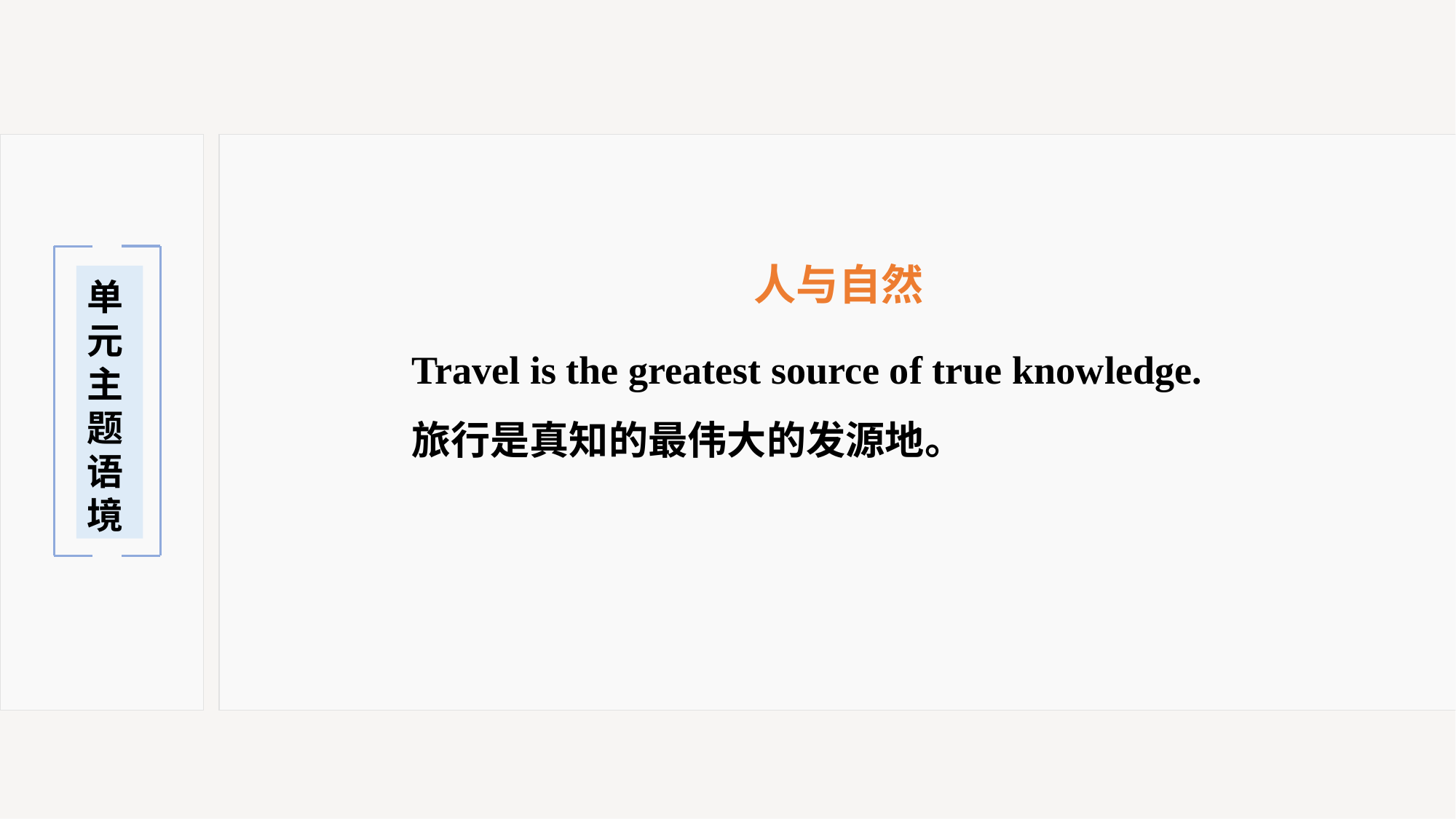

人与自然

单
元
主
题
语
境
Travel is the greatest source of true knowledge.
旅行是真知的最伟大的发源地。